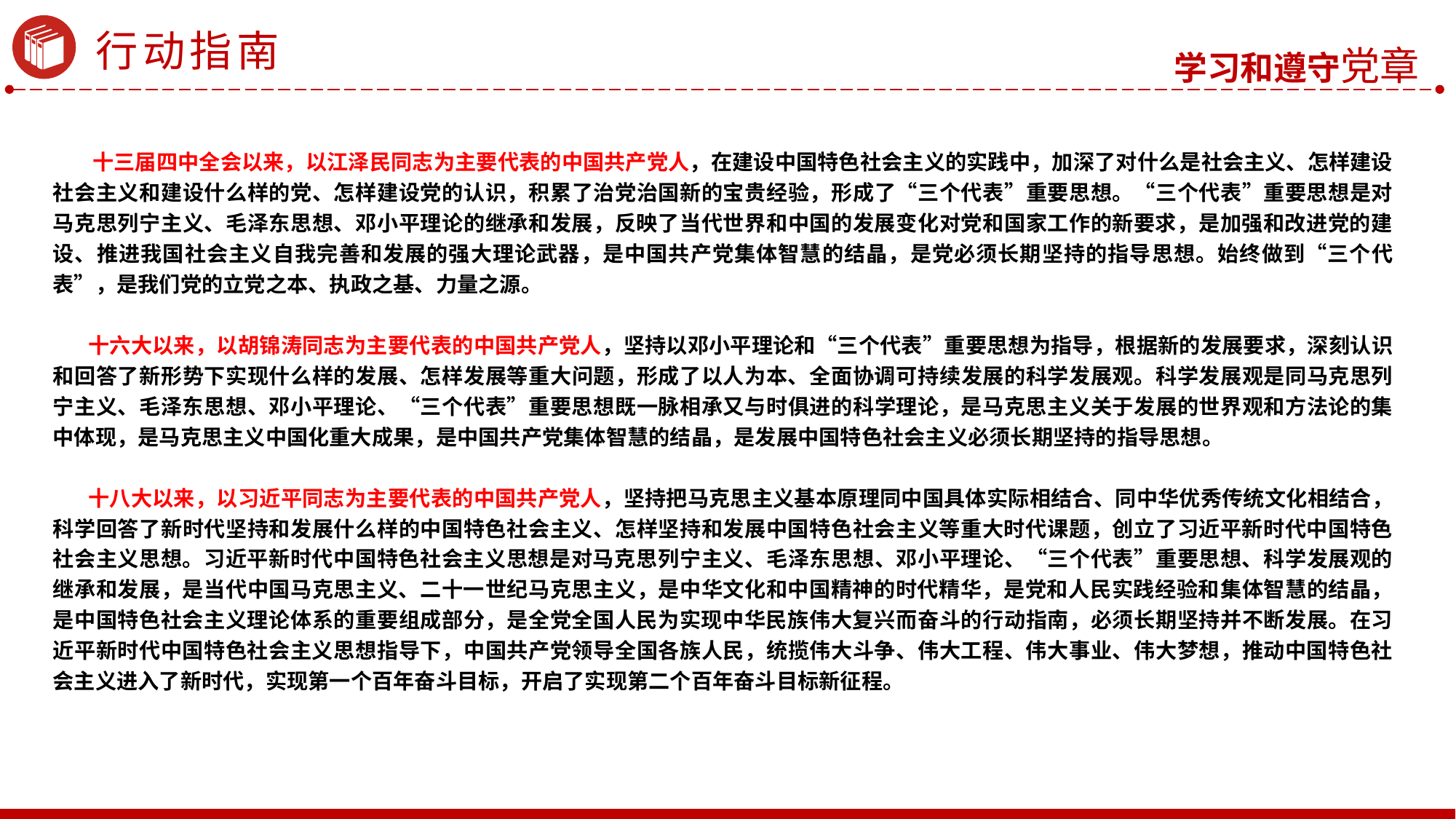

行动指南
       十三届四中全会以来，以江泽民同志为主要代表的中国共产党人，在建设中国特色社会主义的实践中，加深了对什么是社会主义、怎样建设社会主义和建设什么样的党、怎样建设党的认识，积累了治党治国新的宝贵经验，形成了“三个代表”重要思想。“三个代表”重要思想是对马克思列宁主义、毛泽东思想、邓小平理论的继承和发展，反映了当代世界和中国的发展变化对党和国家工作的新要求，是加强和改进党的建设、推进我国社会主义自我完善和发展的强大理论武器，是中国共产党集体智慧的结晶，是党必须长期坚持的指导思想。始终做到“三个代表”，是我们党的立党之本、执政之基、力量之源。

      十六大以来，以胡锦涛同志为主要代表的中国共产党人，坚持以邓小平理论和“三个代表”重要思想为指导，根据新的发展要求，深刻认识和回答了新形势下实现什么样的发展、怎样发展等重大问题，形成了以人为本、全面协调可持续发展的科学发展观。科学发展观是同马克思列宁主义、毛泽东思想、邓小平理论、“三个代表”重要思想既一脉相承又与时俱进的科学理论，是马克思主义关于发展的世界观和方法论的集中体现，是马克思主义中国化重大成果，是中国共产党集体智慧的结晶，是发展中国特色社会主义必须长期坚持的指导思想。

      十八大以来，以习近平同志为主要代表的中国共产党人，坚持把马克思主义基本原理同中国具体实际相结合、同中华优秀传统文化相结合，科学回答了新时代坚持和发展什么样的中国特色社会主义、怎样坚持和发展中国特色社会主义等重大时代课题，创立了习近平新时代中国特色社会主义思想。习近平新时代中国特色社会主义思想是对马克思列宁主义、毛泽东思想、邓小平理论、“三个代表”重要思想、科学发展观的继承和发展，是当代中国马克思主义、二十一世纪马克思主义，是中华文化和中国精神的时代精华，是党和人民实践经验和集体智慧的结晶，是中国特色社会主义理论体系的重要组成部分，是全党全国人民为实现中华民族伟大复兴而奋斗的行动指南，必须长期坚持并不断发展。在习近平新时代中国特色社会主义思想指导下，中国共产党领导全国各族人民，统揽伟大斗争、伟大工程、伟大事业、伟大梦想，推动中国特色社会主义进入了新时代，实现第一个百年奋斗目标，开启了实现第二个百年奋斗目标新征程。